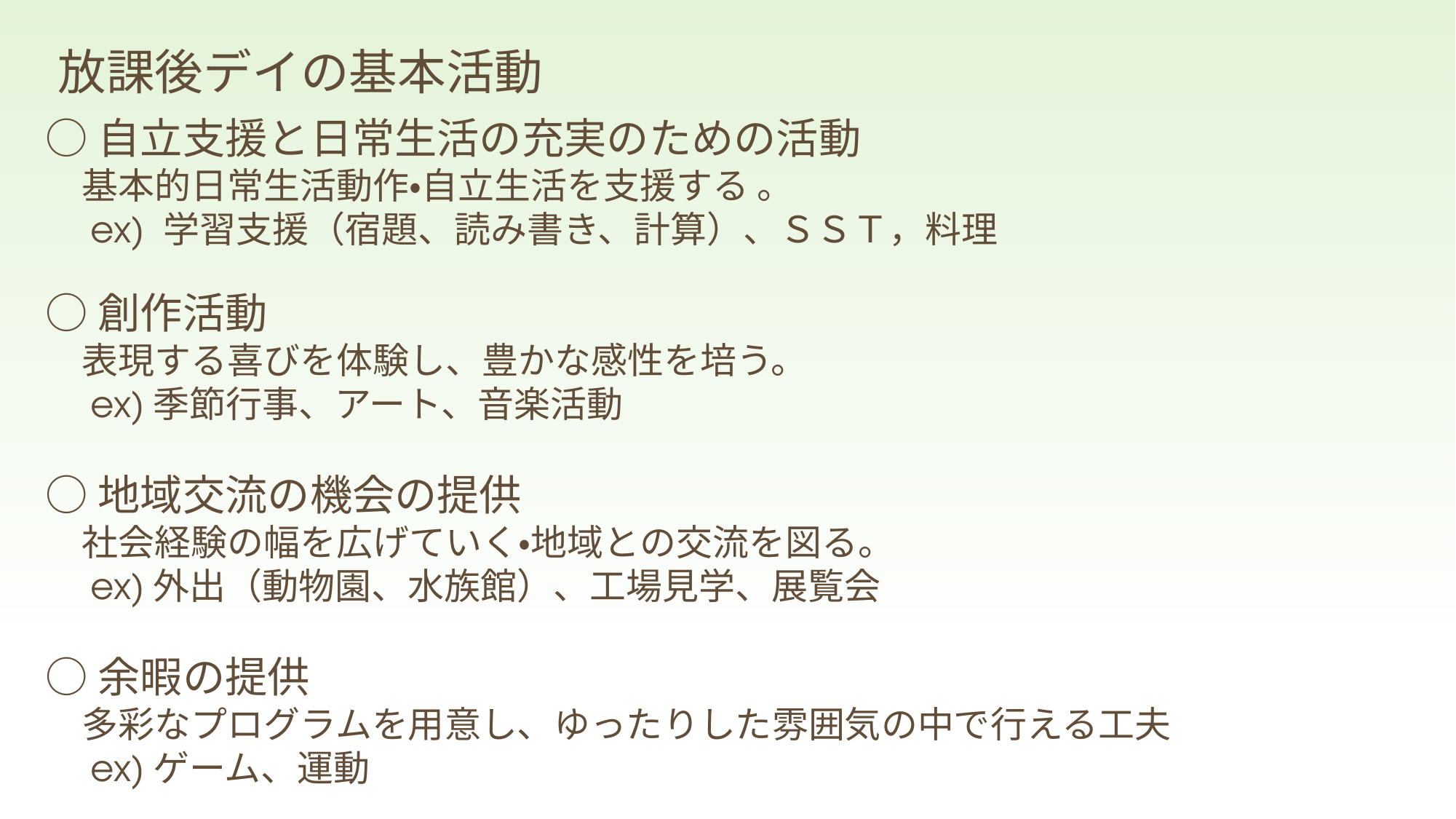

放課後デイの基本活動
○自立支援と日常生活の充実のための活動
　基本的日常生活動作・自立生活を支援する 。
　ex) 学習支援（宿題、読み書き、計算）、ＳＳＴ，料理

○創作活動
　表現する喜びを体験し、豊かな感性を培う。
　ex)季節行事、アート、音楽活動

○地域交流の機会の提供
　社会経験の幅を広げていく・地域との交流を図る。
　ex)外出（動物園、水族館）、工場見学、展覧会

○余暇の提供
　多彩なプログラムを用意し、ゆったりした雰囲気の中で行える工夫
　ex)ゲーム、運動